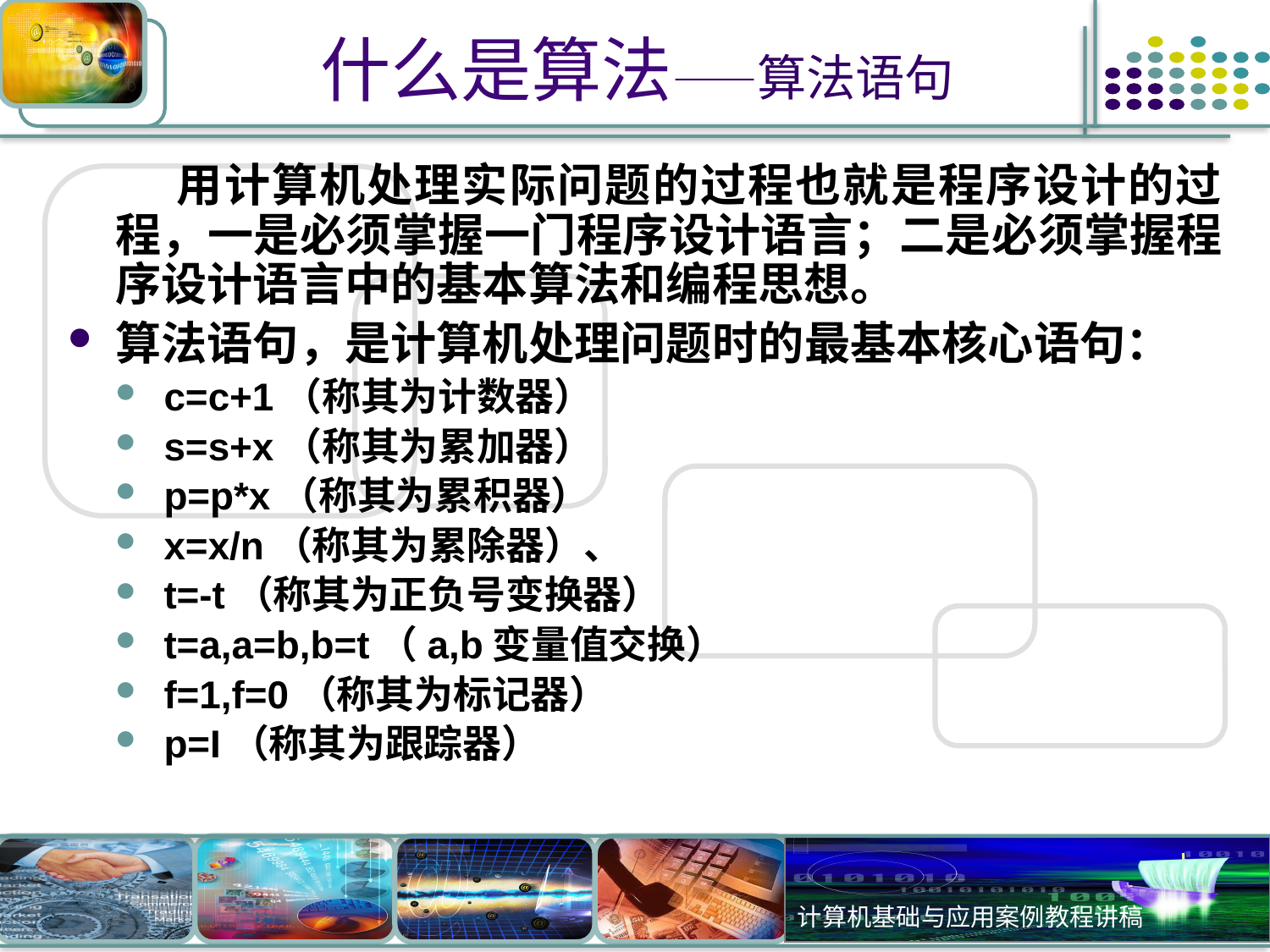

# 什么是算法——算法语句
        用计算机处理实际问题的过程也就是程序设计的过程，一是必须掌握一门程序设计语言；二是必须掌握程序设计语言中的基本算法和编程思想。
算法语句，是计算机处理问题时的最基本核心语句：
c=c+1（称其为计数器）
s=s+x（称其为累加器）
p=p*x（称其为累积器）
x=x/n（称其为累除器）、
t=-t（称其为正负号变换器）
t=a,a=b,b=t（a,b变量值交换）
f=1,f=0（称其为标记器）
p=I（称其为跟踪器）